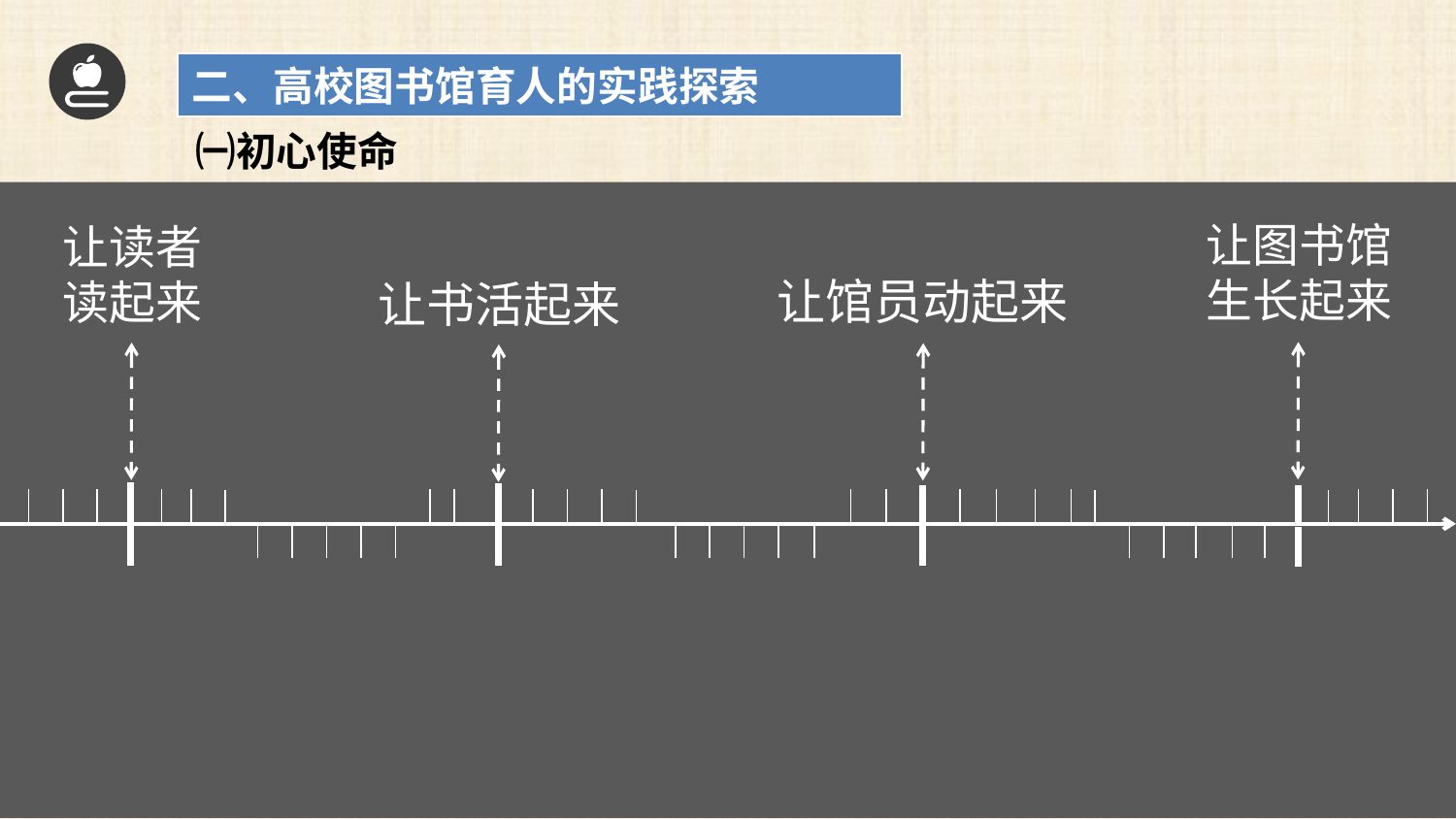

二、高校图书馆育人的实践探索
㈠初心使命

让图书馆生长起来
让读者读起来
让馆员动起来
让书活起来